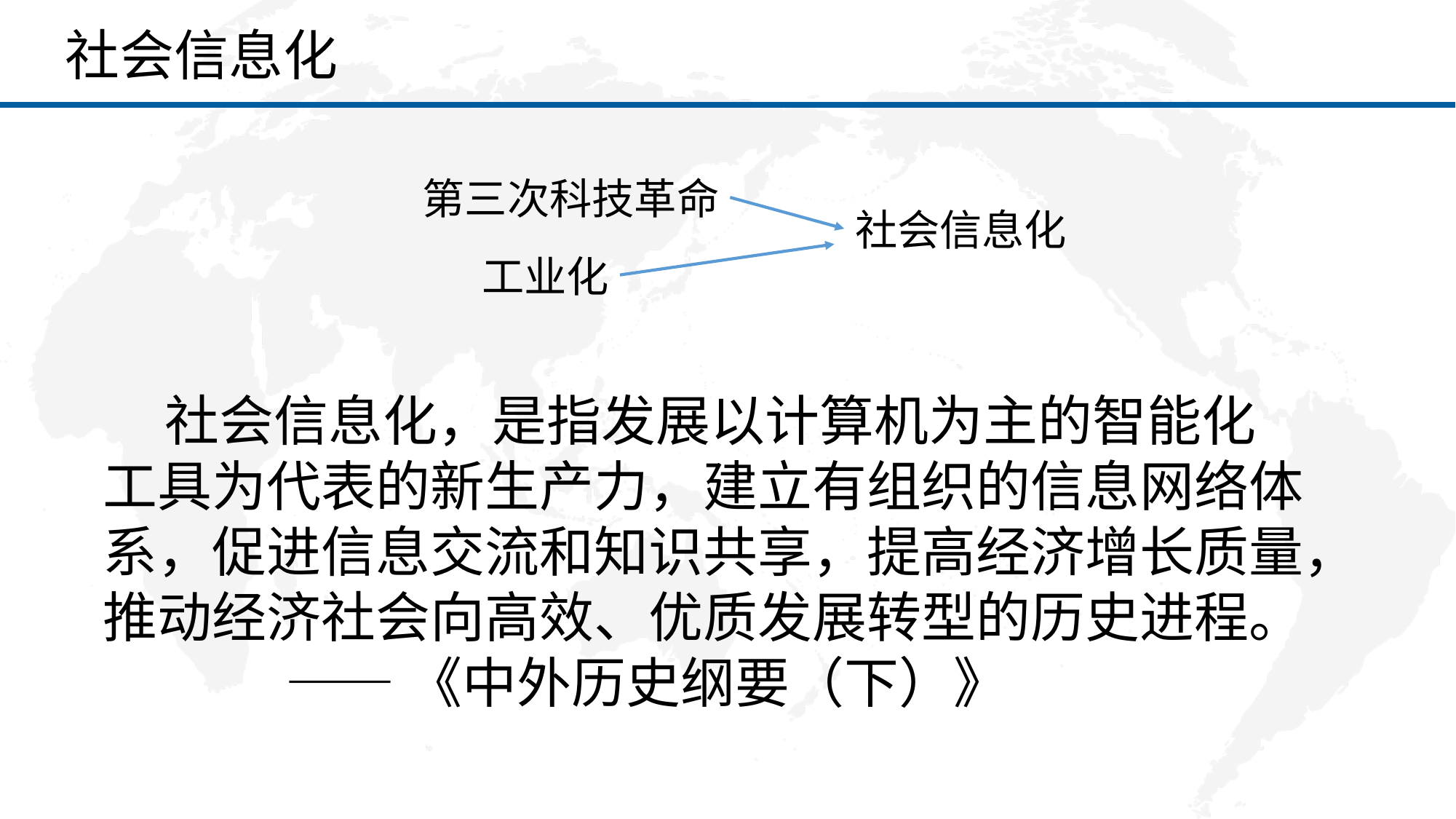

社会信息化
第三次科技革命
社会信息化
工业化
    社会信息化，是指发展以计算机为主的智能化工具为代表的新生产力，建立有组织的信息网络体系，促进信息交流和知识共享，提高经济增长质量，推动经济社会向高效、优质发展转型的历史进程。
               ——《中外历史纲要（下）》